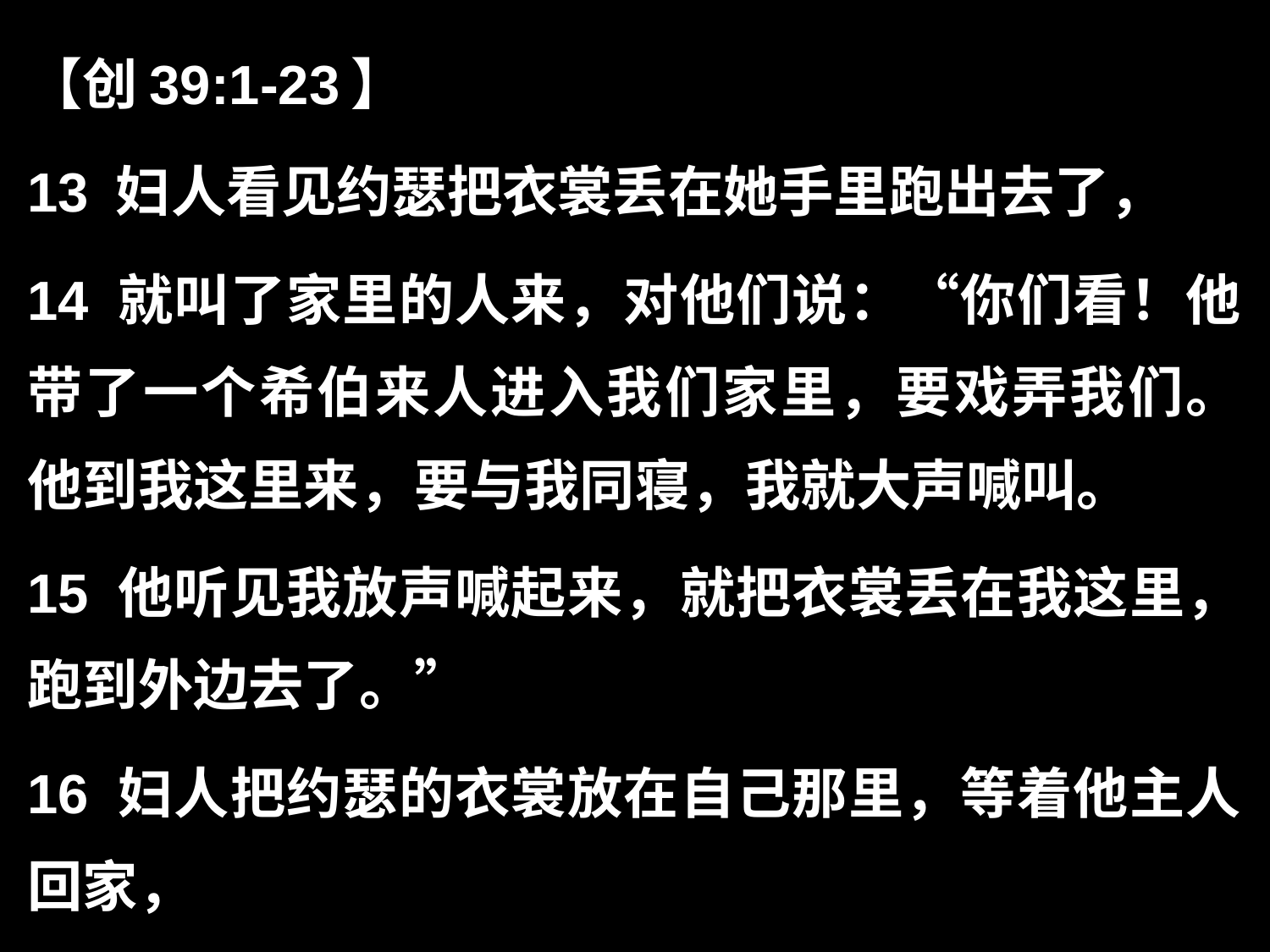

【创39:1-23】
13 妇人看见约瑟把衣裳丢在她手里跑出去了，
14 就叫了家里的人来，对他们说：“你们看！他带了一个希伯来人进入我们家里，要戏弄我们。他到我这里来，要与我同寝，我就大声喊叫。
15 他听见我放声喊起来，就把衣裳丢在我这里，跑到外边去了。”
16 妇人把约瑟的衣裳放在自己那里，等着他主人回家，